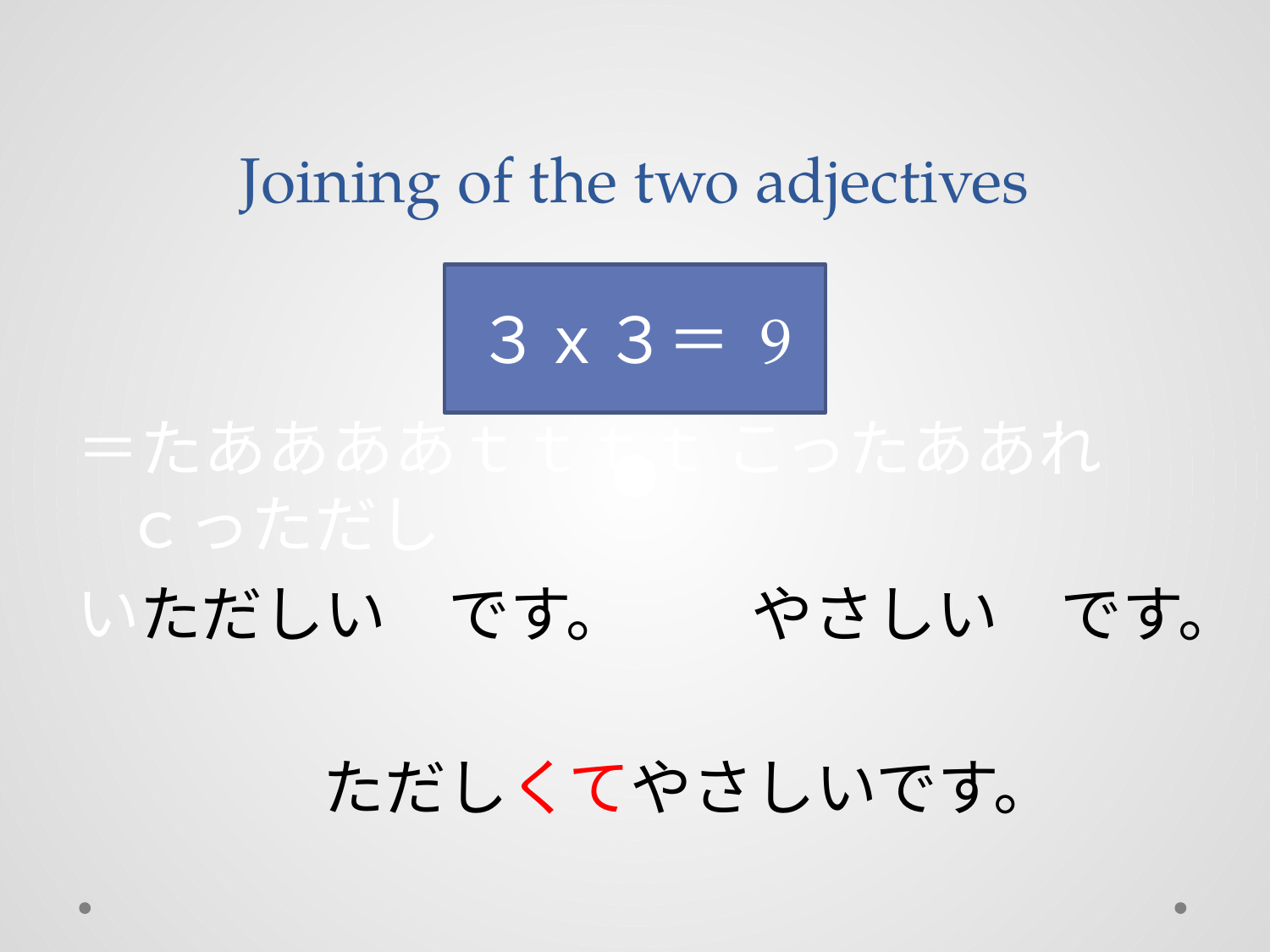

# Joining of the two adjectives
３ｘ３＝ 9
＝たああああｔｔｔｔ こったああれｃっただし
いただしい　です。　　やさしい　です。

　　　　ただしくてやさしいです。

３